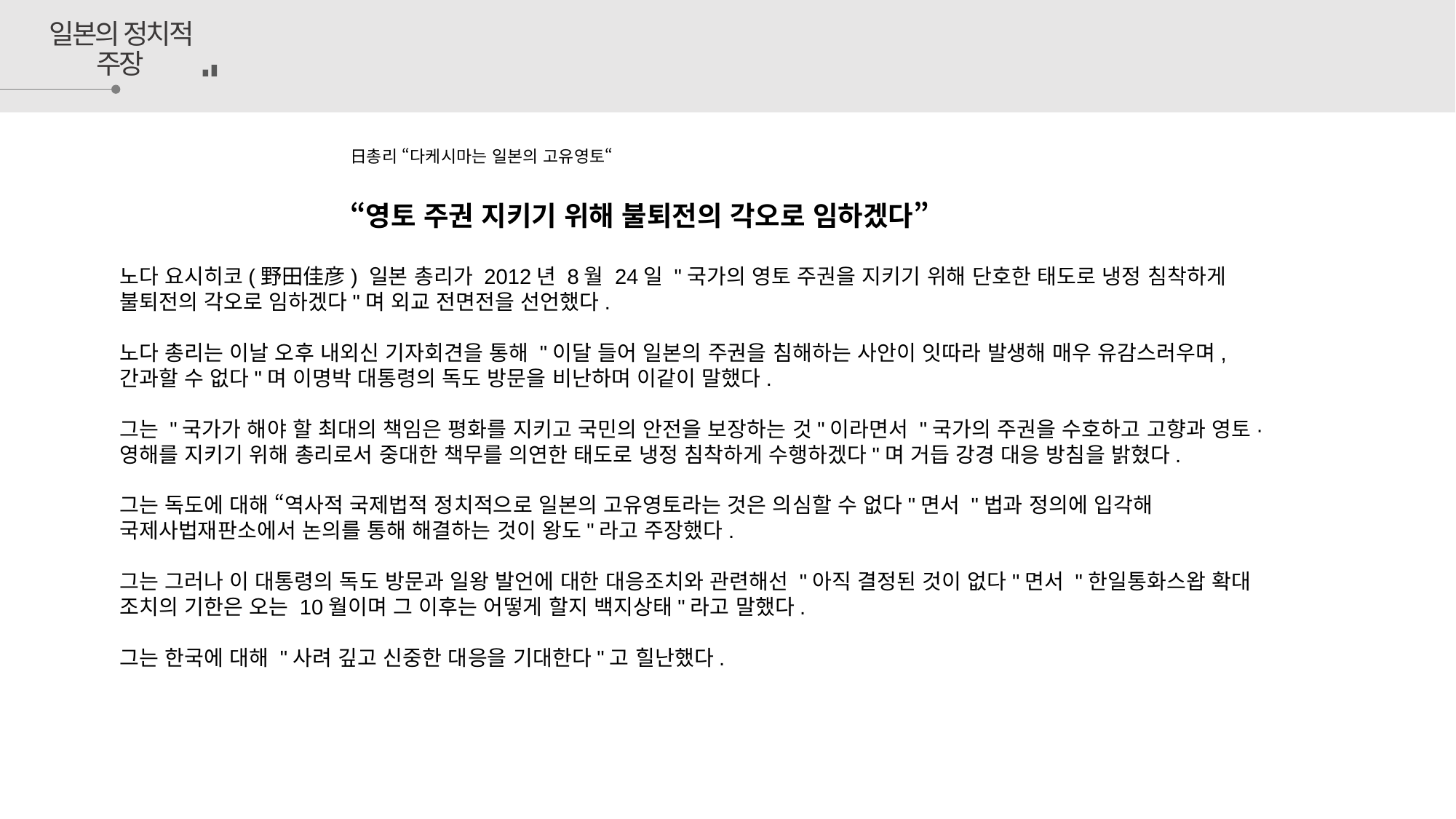

일본의 정치적 주장
日총리 “다케시마는 일본의 고유영토“
“영토 주권 지키기 위해 불퇴전의 각오로 임하겠다”
노다 요시히코(野田佳彦) 일본 총리가 2012년 8월 24일 "국가의 영토 주권을 지키기 위해 단호한 태도로 냉정 침착하게 불퇴전의 각오로 임하겠다"며 외교 전면전을 선언했다.
노다 총리는 이날 오후 내외신 기자회견을 통해 "이달 들어 일본의 주권을 침해하는 사안이 잇따라 발생해 매우 유감스러우며, 간과할 수 없다"며 이명박 대통령의 독도 방문을 비난하며 이같이 말했다.
그는 "국가가 해야 할 최대의 책임은 평화를 지키고 국민의 안전을 보장하는 것"이라면서 "국가의 주권을 수호하고 고향과 영토·영해를 지키기 위해 총리로서 중대한 책무를 의연한 태도로 냉정 침착하게 수행하겠다"며 거듭 강경 대응 방침을 밝혔다.
그는 독도에 대해 “역사적 국제법적 정치적으로 일본의 고유영토라는 것은 의심할 수 없다"면서 "법과 정의에 입각해 국제사법재판소에서 논의를 통해 해결하는 것이 왕도"라고 주장했다.
그는 그러나 이 대통령의 독도 방문과 일왕 발언에 대한 대응조치와 관련해선 "아직 결정된 것이 없다"면서 "한일통화스왑 확대 조치의 기한은 오는 10월이며 그 이후는 어떻게 할지 백지상태"라고 말했다.
그는 한국에 대해 "사려 깊고 신중한 대응을 기대한다"고 힐난했다.